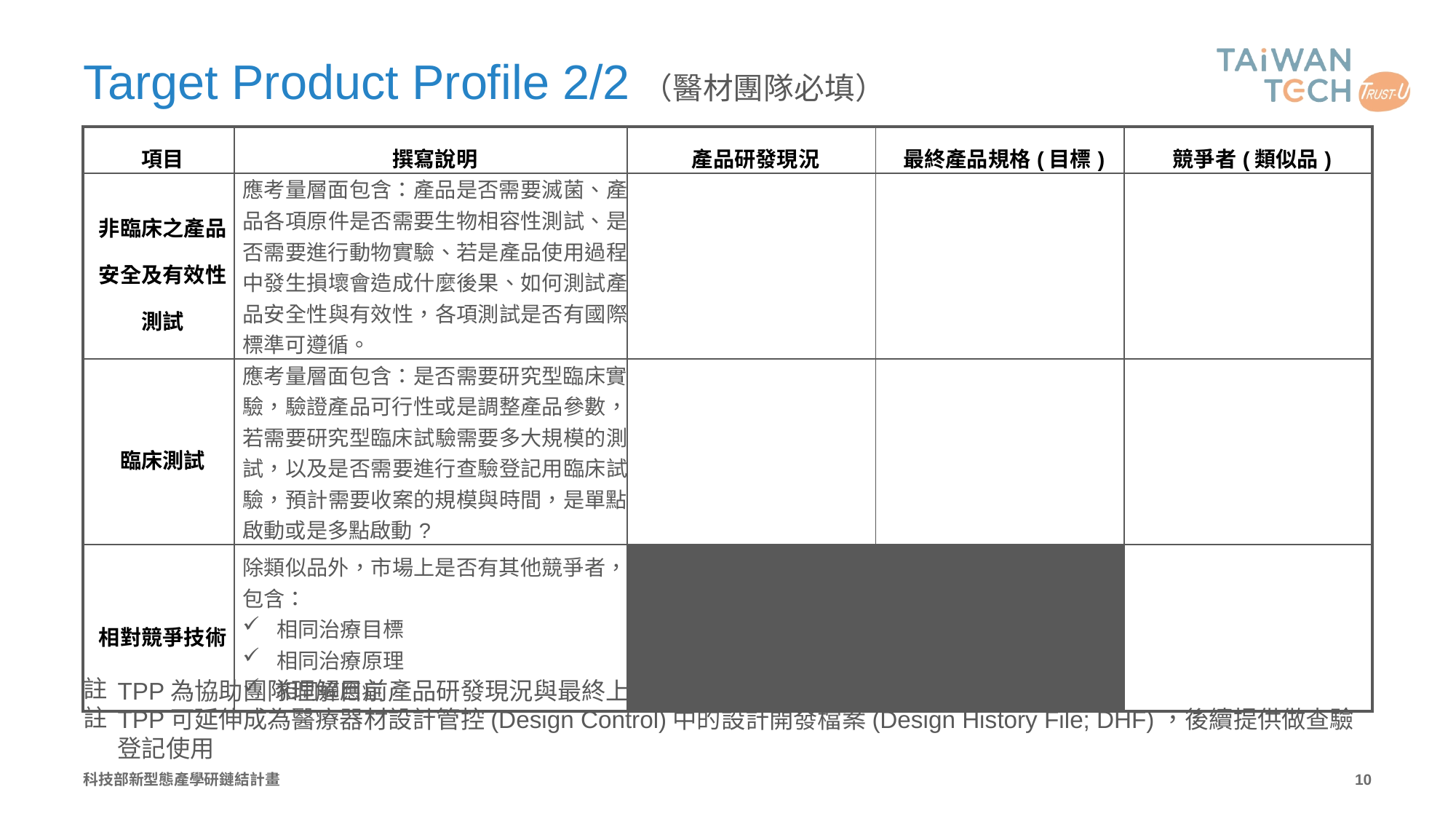

# Target Product Profile 2/2（醫材團隊必填）
| 項目 | 撰寫說明 | 產品研發現況 | 最終產品規格(目標) | 競爭者(類似品) |
| --- | --- | --- | --- | --- |
| 非臨床之產品安全及有效性測試 | 應考量層面包含：產品是否需要滅菌、產品各項原件是否需要生物相容性測試、是否需要進行動物實驗、若是產品使用過程中發生損壞會造成什麼後果、如何測試產品安全性與有效性，各項測試是否有國際標準可遵循。 |  |  |  |
| 臨床測試 | 應考量層面包含：是否需要研究型臨床實驗，驗證產品可行性或是調整產品參數，若需要研究型臨床試驗需要多大規模的測試，以及是否需要進行查驗登記用臨床試驗，預計需要收案的規模與時間，是單點啟動或是多點啟動? |  |  |  |
| 相對競爭技術 | 除類似品外，市場上是否有其他競爭者，包含： 相同治療目標 相同治療原理 相同適應症 |  |  |  |
TPP為協助團隊理解目前產品研發現況與最終上市規格之間的落差，並思考如何達成最終目標
TPP可延伸成為醫療器材設計管控(Design Control)中的設計開發檔案(Design History File; DHF)，後續提供做查驗登記使用
科技部新型態產學研鏈結計畫
10